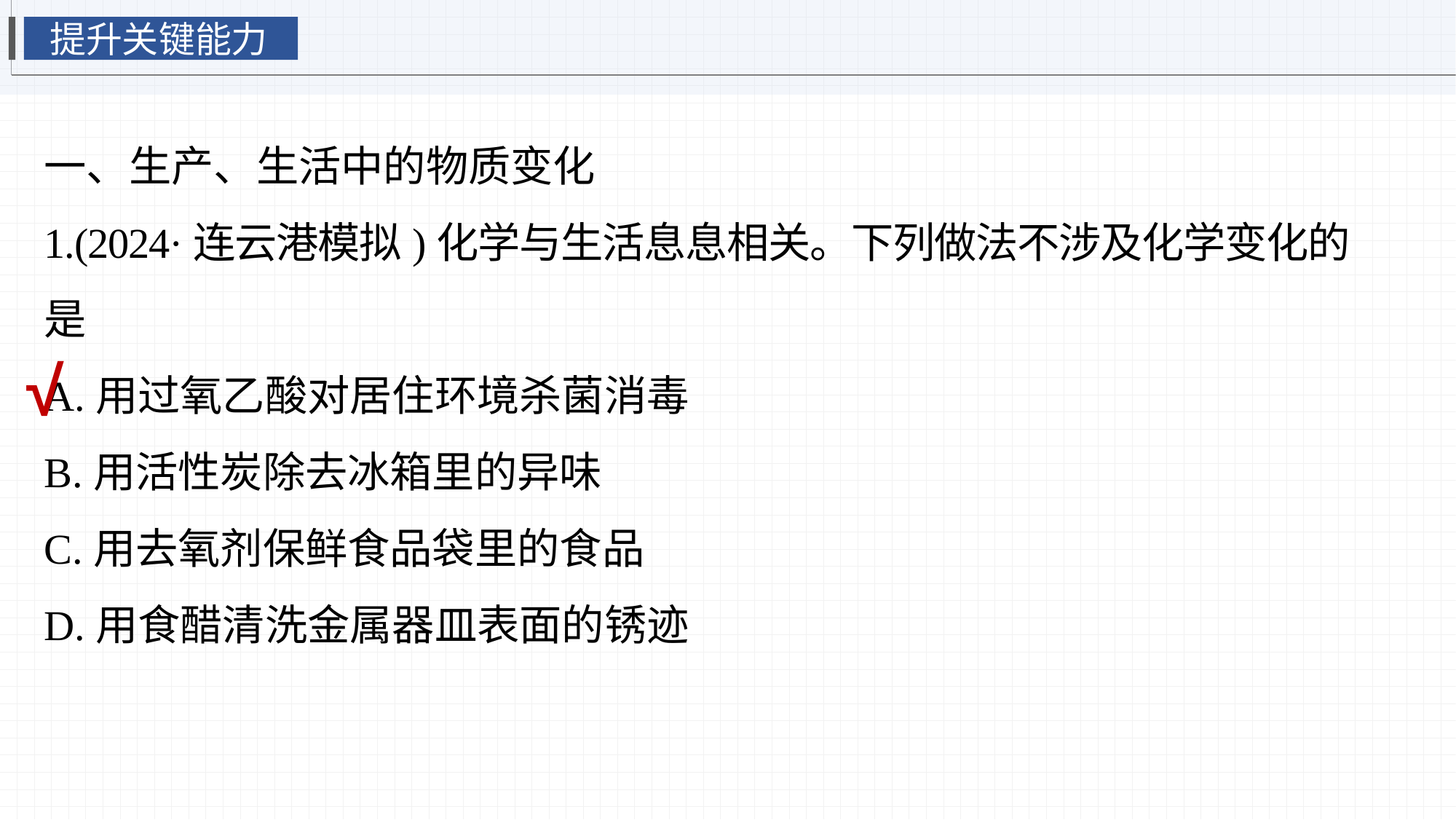

提升关键能力

一、生产、生活中的物质变化
1.(2024·连云港模拟)化学与生活息息相关。下列做法不涉及化学变化的是
A.用过氧乙酸对居住环境杀菌消毒
B.用活性炭除去冰箱里的异味
C.用去氧剂保鲜食品袋里的食品
D.用食醋清洗金属器皿表面的锈迹
√